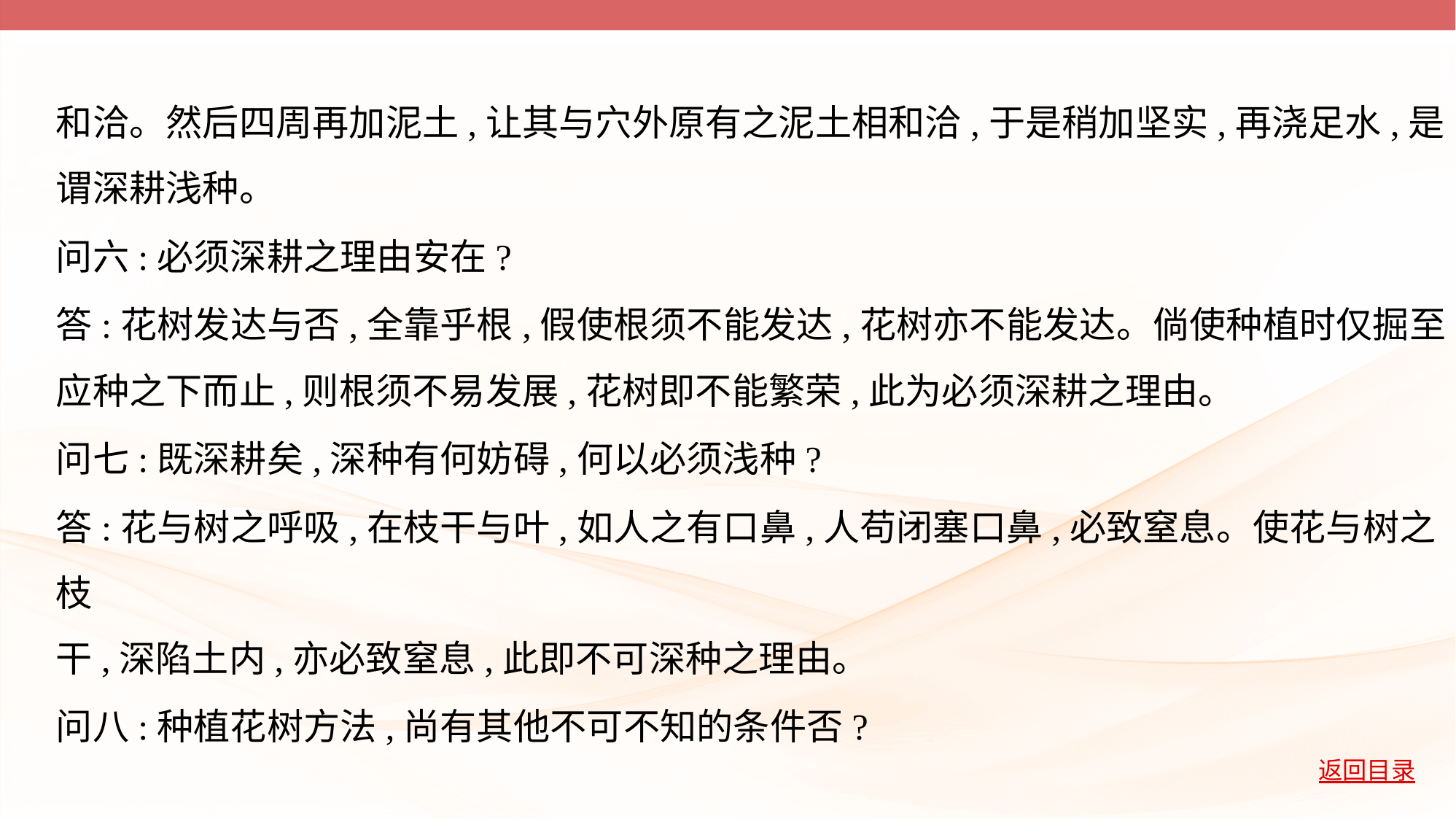

和洽。然后四周再加泥土,让其与穴外原有之泥土相和洽,于是稍加坚实,再浇足水,是
谓深耕浅种。
问六:必须深耕之理由安在?
答:花树发达与否,全靠乎根,假使根须不能发达,花树亦不能发达。倘使种植时仅掘至
应种之下而止,则根须不易发展,花树即不能繁荣,此为必须深耕之理由。
问七:既深耕矣,深种有何妨碍,何以必须浅种?
答:花与树之呼吸,在枝干与叶,如人之有口鼻,人苟闭塞口鼻,必致窒息。使花与树之枝
干,深陷土内,亦必致窒息,此即不可深种之理由。
问八:种植花树方法,尚有其他不可不知的条件否?